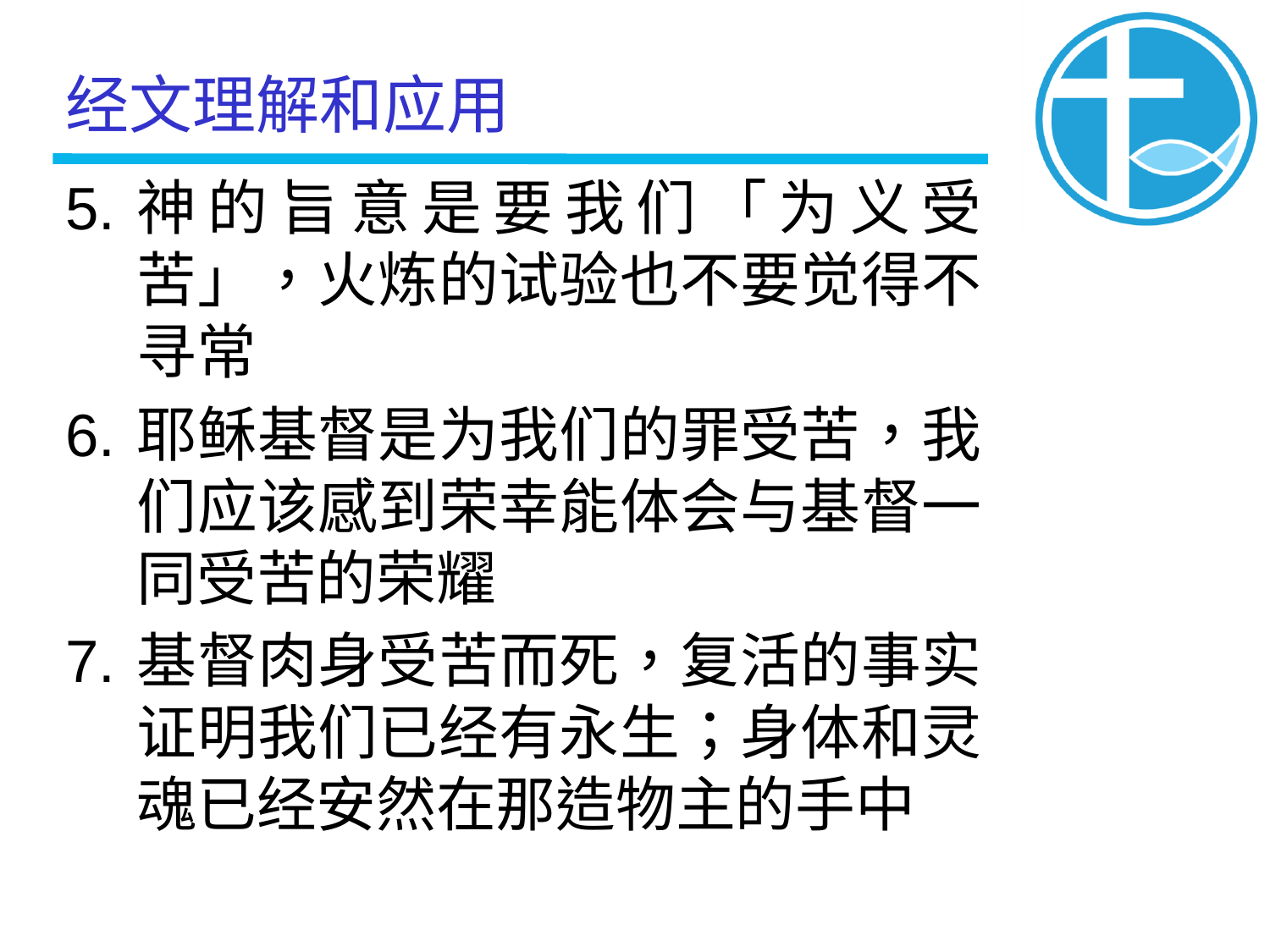

经文理解和应用
神的旨意是要我们「为义受苦」，火炼的试验也不要觉得不寻常
耶稣基督是为我们的罪受苦，我们应该感到荣幸能体会与基督一同受苦的荣耀
基督肉身受苦而死，复活的事实证明我们已经有永生；身体和灵魂已经安然在那造物主的手中